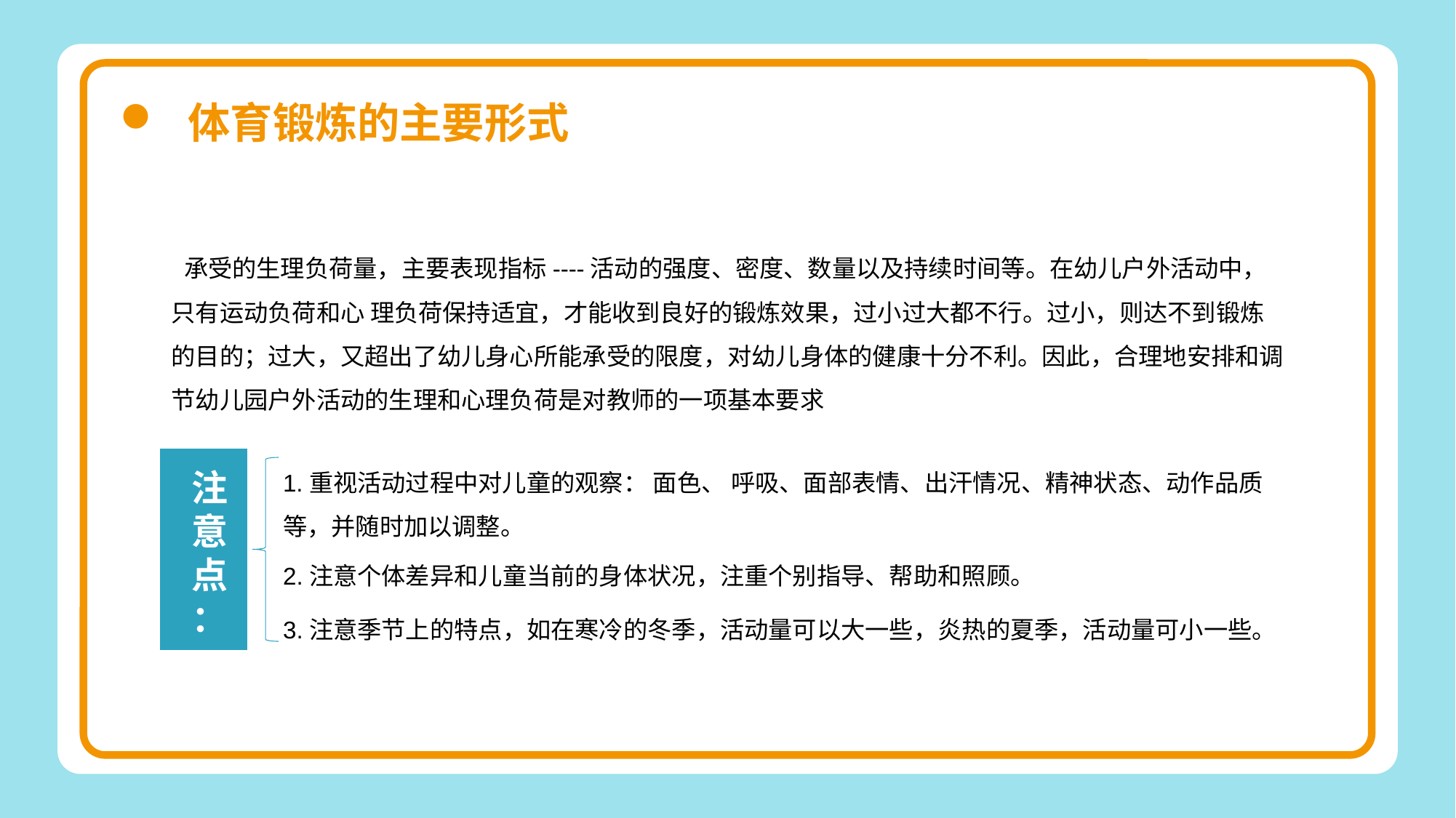

承受的生理负荷量，主要表现指标----活动的强度、密度、数量以及持续时间等。在幼儿户外活动中，只有运动负荷和心 理负荷保持适宜，才能收到良好的锻炼效果，过小过大都不行。过小，则达不到锻炼的目的；过大，又超出了幼儿身心所能承受的限度，对幼儿身体的健康十分不利。因此，合理地安排和调节幼儿园户外活动的生理和心理负荷是对教师的一项基本要求
1.重视活动过程中对儿童的观察： 面色、 呼吸、面部表情、出汗情况、精神状态、动作品质等，并随时加以调整。

注意点：
2.注意个体差异和儿童当前的身体状况，注重个别指导、帮助和照顾。
3.注意季节上的特点，如在寒冷的冬季，活动量可以大一些，炎热的夏季，活动量可小一些。